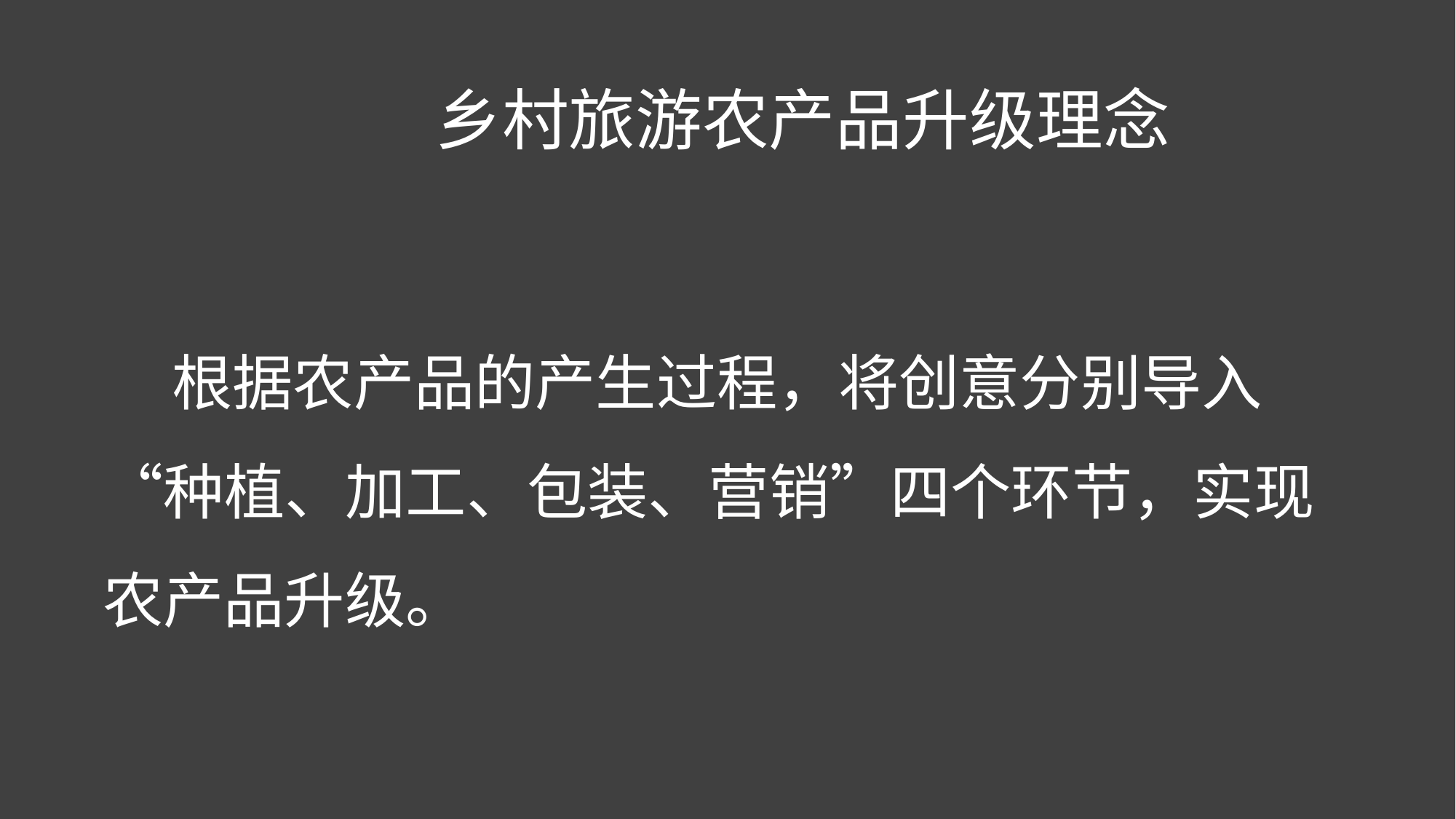

乡村旅游农产品升级理念

    根据农产品的产生过程，将创意分别导入“种植、加工、包装、营销”四个环节，实现农产品升级。